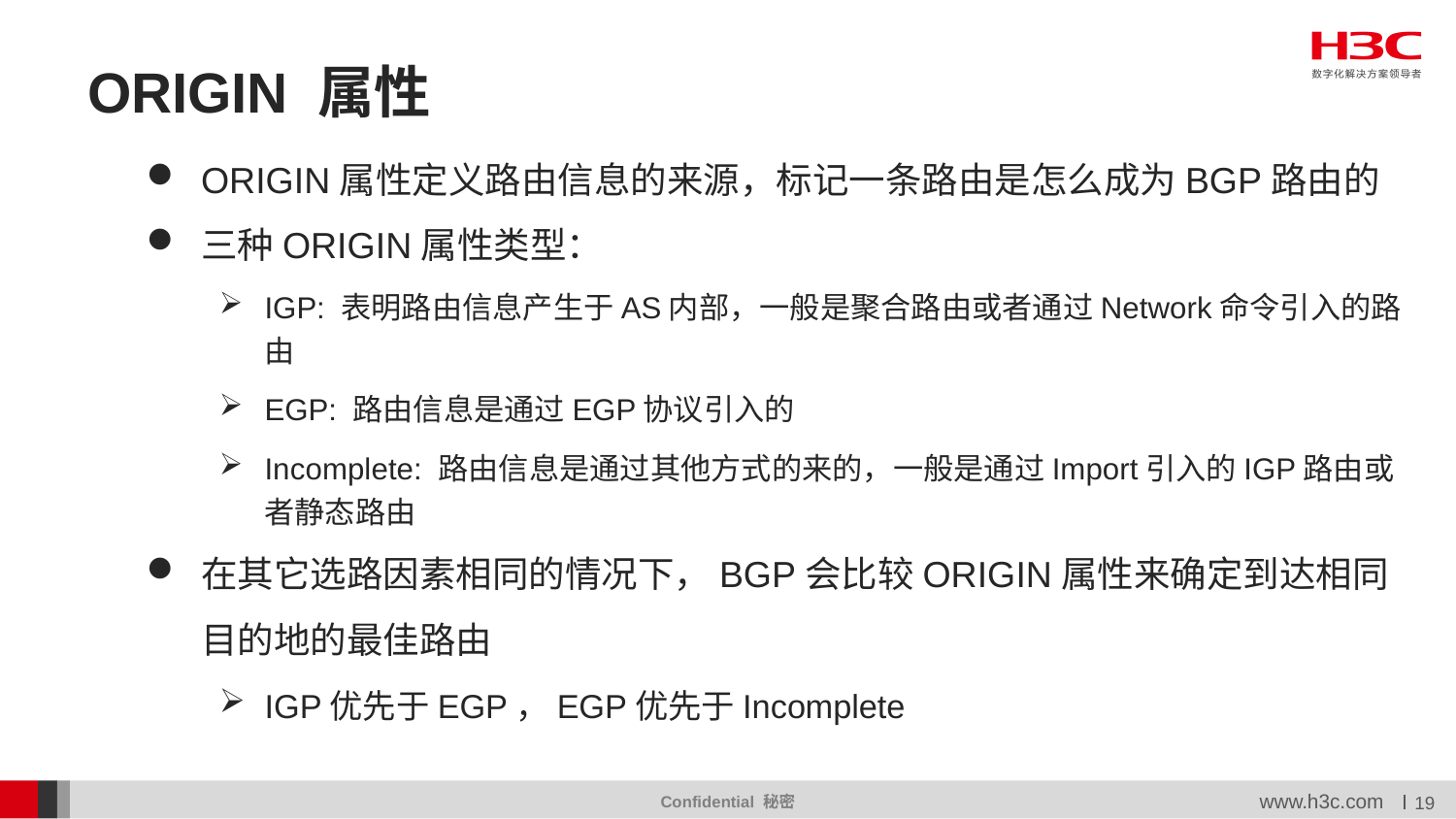

# ORIGIN 属性
ORIGIN属性定义路由信息的来源，标记一条路由是怎么成为BGP路由的
三种ORIGIN属性类型：
IGP: 表明路由信息产生于AS内部，一般是聚合路由或者通过Network命令引入的路由
EGP: 路由信息是通过EGP协议引入的
Incomplete: 路由信息是通过其他方式的来的，一般是通过Import引入的IGP路由或者静态路由
在其它选路因素相同的情况下，BGP会比较ORIGIN属性来确定到达相同目的地的最佳路由
IGP优先于EGP，EGP优先于Incomplete